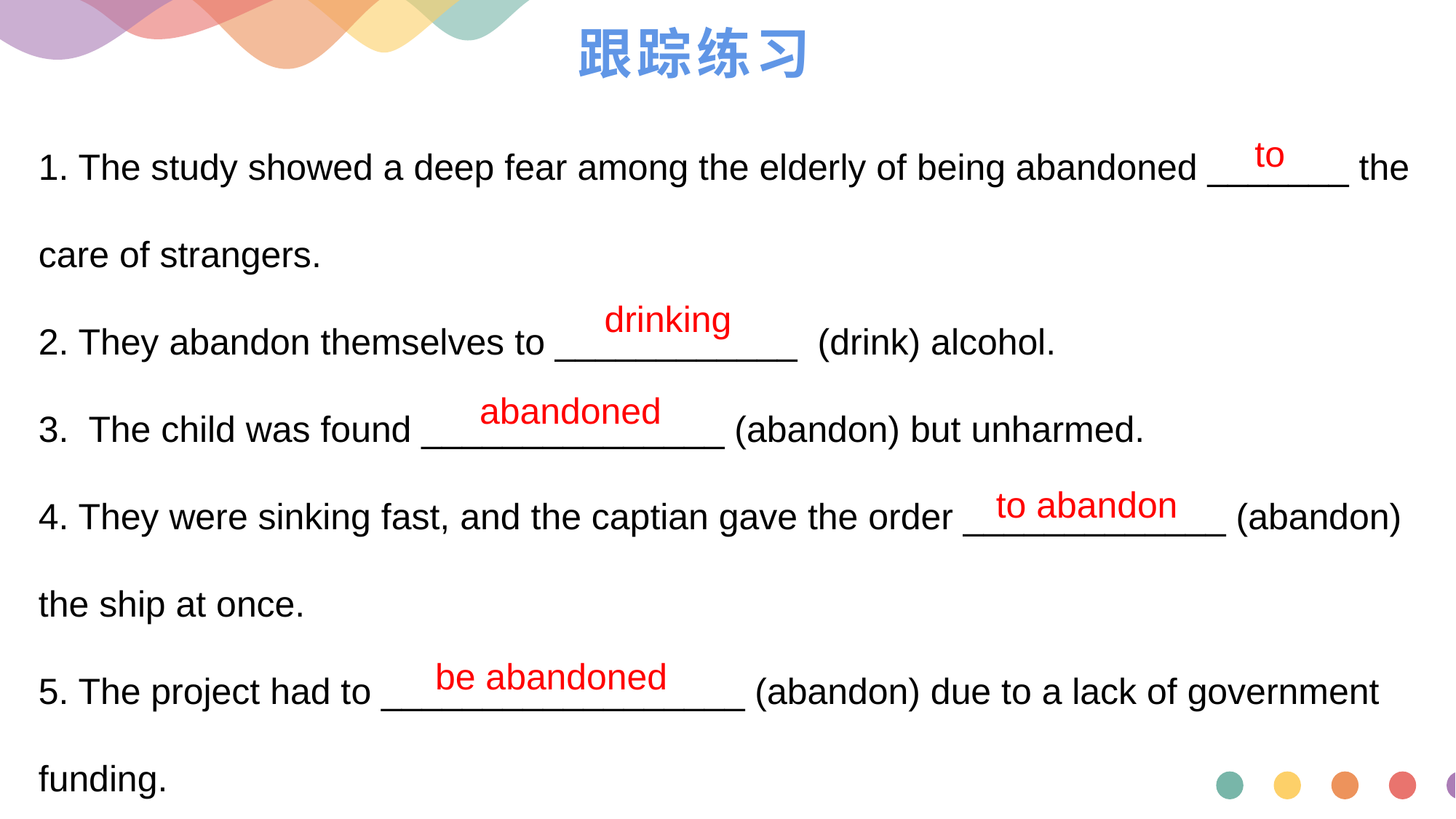

# 跟踪练习
1. The study showed a deep fear among the elderly of being abandoned _______ the care of strangers.
2. They abandon themselves to ____________  (drink) alcohol.
3.  The child was found _______________ (abandon) but unharmed.
4. They were sinking fast, and the captian gave the order _____________ (abandon) the ship at once.
5. The project had to __________________ (abandon) due to a lack of government funding.
to
 drinking
 abandoned
 to abandon
 be abandoned